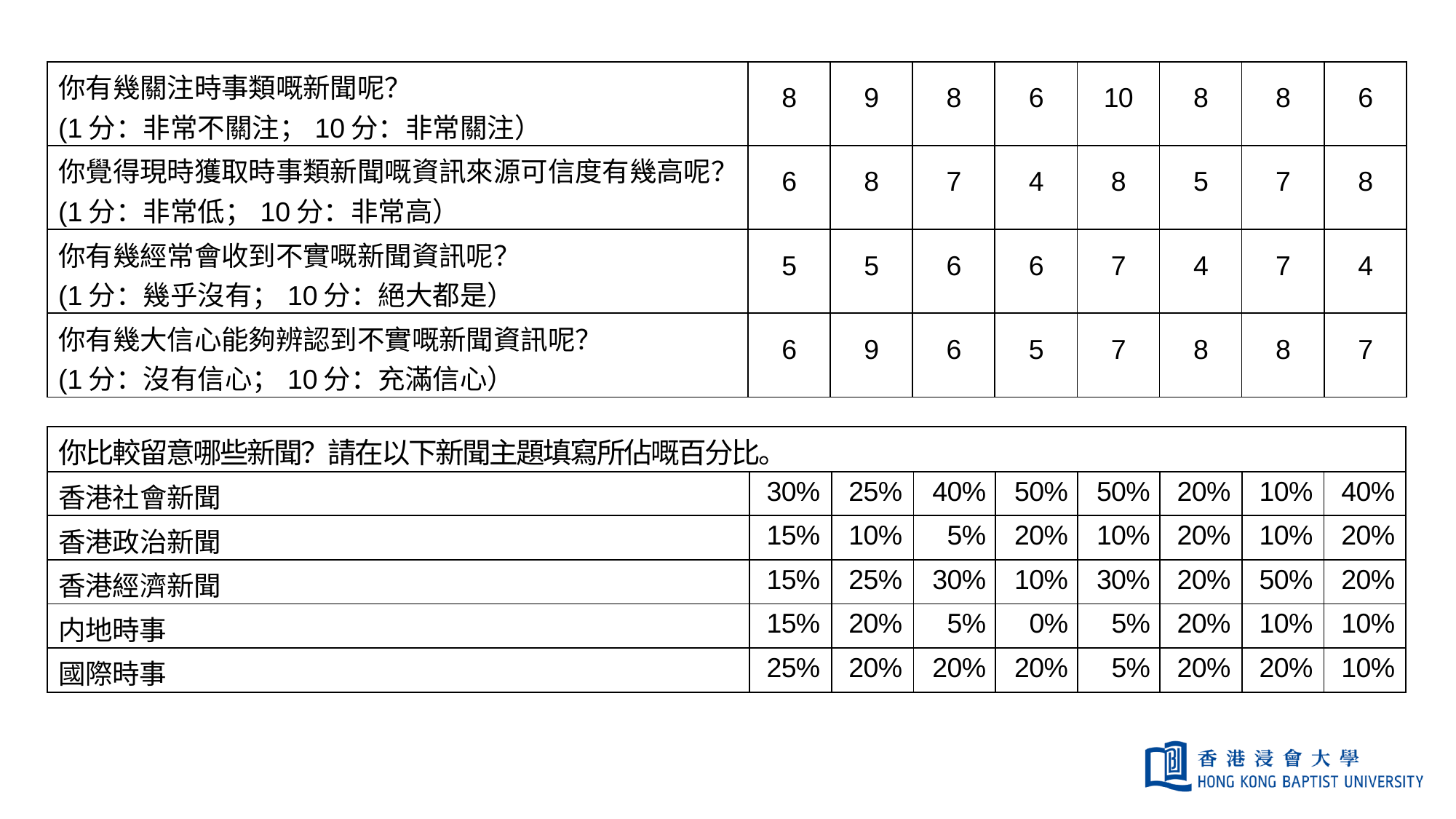

| 你有幾關注時事類嘅新聞呢？ (1分：非常不關注；10分：非常關注） | 8 | 9 | 8 | 6 | 10 | 8 | 8 | 6 |
| --- | --- | --- | --- | --- | --- | --- | --- | --- |
| 你覺得現時獲取時事類新聞嘅資訊來源可信度有幾高呢？ (1分：非常低；10分：非常高） | 6 | 8 | 7 | 4 | 8 | 5 | 7 | 8 |
| 你有幾經常會收到不實嘅新聞資訊呢？ (1分：幾乎沒有；10分：絕大都是） | 5 | 5 | 6 | 6 | 7 | 4 | 7 | 4 |
| 你有幾大信心能夠辨認到不實嘅新聞資訊呢？ (1分：沒有信心；10分：充滿信心） | 6 | 9 | 6 | 5 | 7 | 8 | 8 | 7 |
| 你比較留意哪些新聞？請在以下新聞主題填寫所佔嘅百分比。 |  |  |  |  |  |  |  |  |
| --- | --- | --- | --- | --- | --- | --- | --- | --- |
| 香港社會新聞 | 30% | 25% | 40% | 50% | 50% | 20% | 10% | 40% |
| 香港政治新聞 | 15% | 10% | 5% | 20% | 10% | 20% | 10% | 20% |
| 香港經濟新聞 | 15% | 25% | 30% | 10% | 30% | 20% | 50% | 20% |
| 内地時事 | 15% | 20% | 5% | 0% | 5% | 20% | 10% | 10% |
| 國際時事 | 25% | 20% | 20% | 20% | 5% | 20% | 20% | 10% |